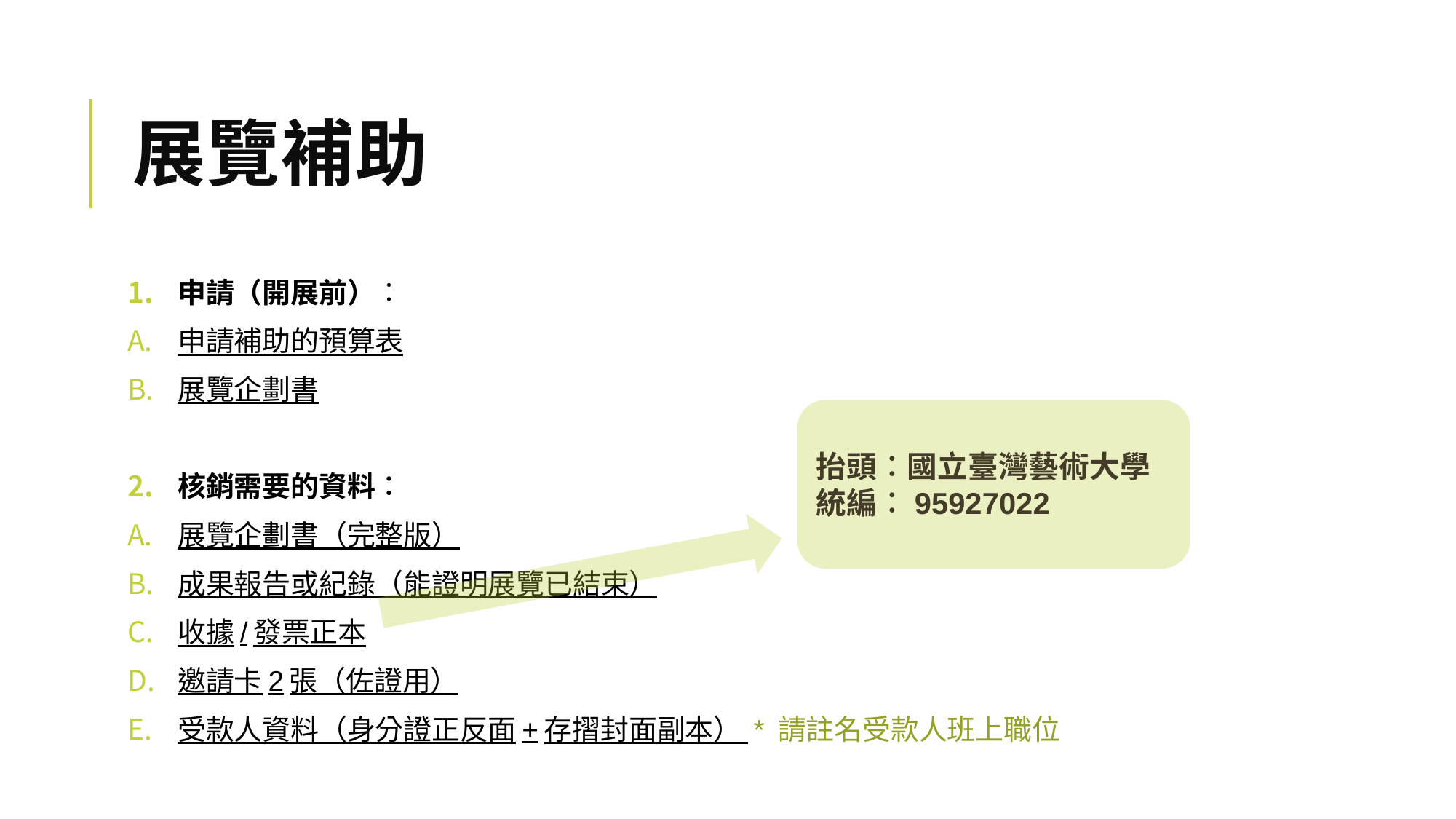

# 展覽補助
申請（開展前）︰
申請補助的預算表
展覽企劃書

核銷需要的資料︰
展覽企劃書（完整版）
成果報告或紀錄（能證明展覽已結束）
收據/發票正本
邀請卡2張（佐證用）
受款人資料（身分證正反面+存摺封面副本） * 請註名受款人班上職位

抬頭︰國立臺灣藝術大學
統編︰95927022